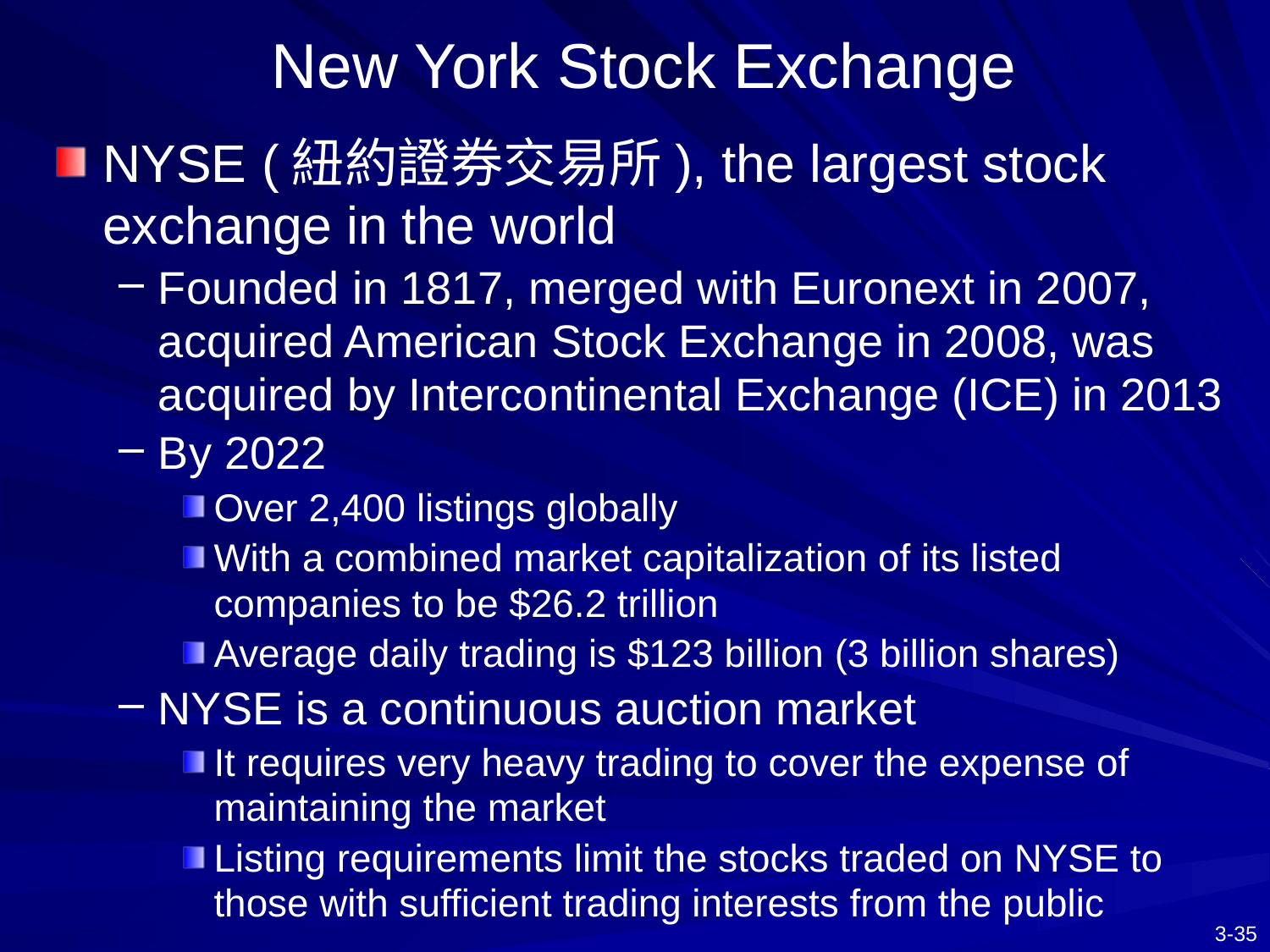

# New York Stock Exchange
NYSE (紐約證券交易所), the largest stock exchange in the world
Founded in 1817, merged with Euronext in 2007,  acquired American Stock Exchange in 2008, was acquired by Intercontinental Exchange (ICE) in 2013
By 2022
Over 2,400 listings globally
With a combined market capitalization of its listed       companies to be $26.2 trillion
Average daily trading is $123 billion (3 billion shares)
NYSE is a continuous auction market
It requires very heavy trading to cover the expense of maintaining the market
Listing requirements limit the stocks traded on NYSE to those with sufficient trading interests from the public